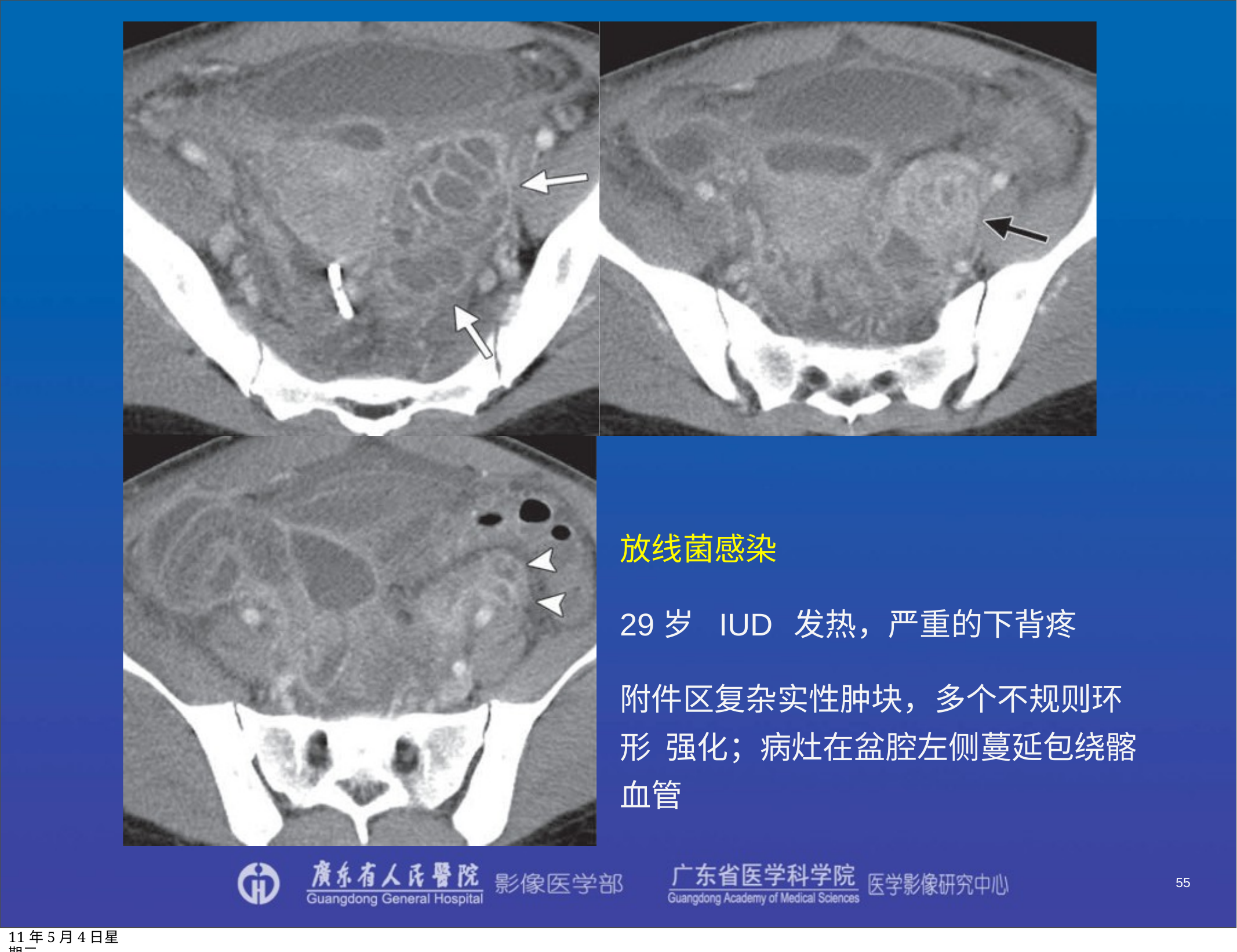

放线菌感染

29岁 IUD	发热，严重的下背疼
附件区复杂实性肿块，多个不规则环形  强化；病灶在盆腔左侧蔓延包绕髂血管
55
11年5月4日星期三